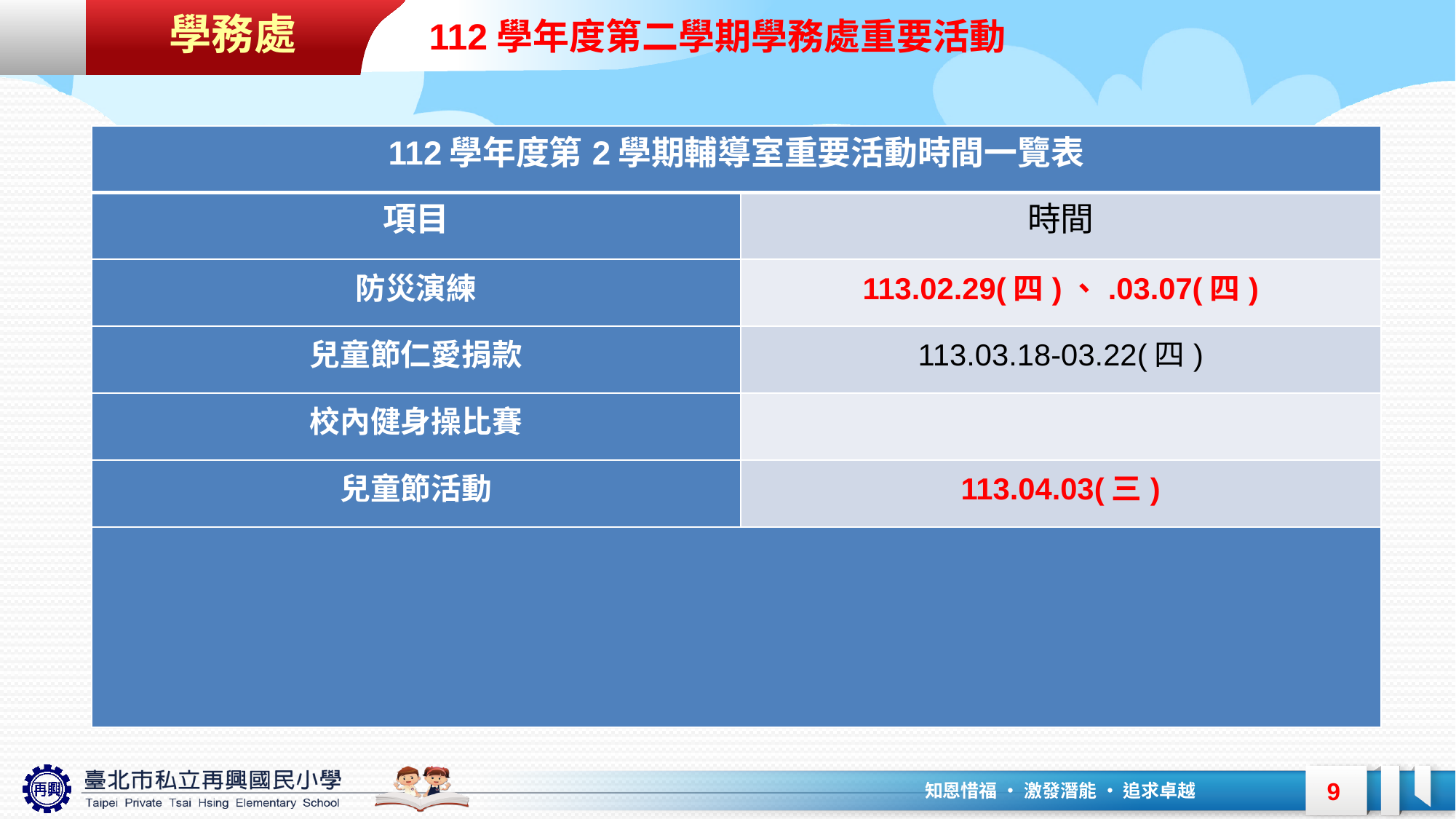

學務處
112學年度第二學期學務處重要活動
| 112學年度第2學期輔導室重要活動時間一覽表 |  |
| --- | --- |
| 項目 | 時間 |
| 防災演練 | 113.02.29(四)、.03.07(四) |
| 兒童節仁愛捐款 | 113.03.18-03.22(四) |
| 校內健身操比賽 |  |
| 兒童節活動 | 113.04.03(三) |
|  |  |